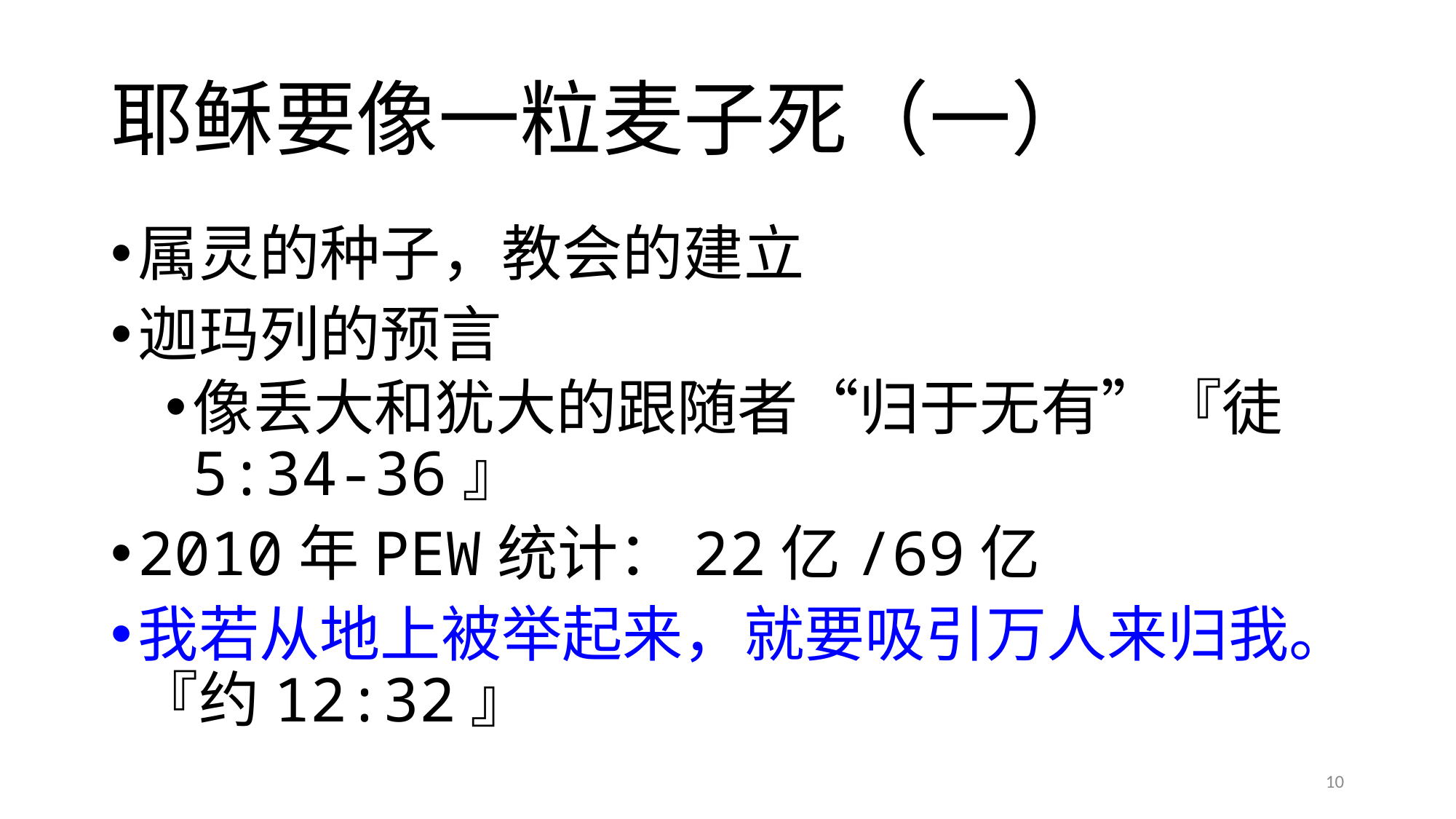

# 耶稣要像一粒麦子死（一）
属灵的种子，教会的建立
迦玛列的预言
像丢大和犹大的跟随者“归于无有”『徒5:34-36』
2010年PEW统计：22亿/69亿
我若从地上被举起来，就要吸引万人来归我。『约12:32』
10